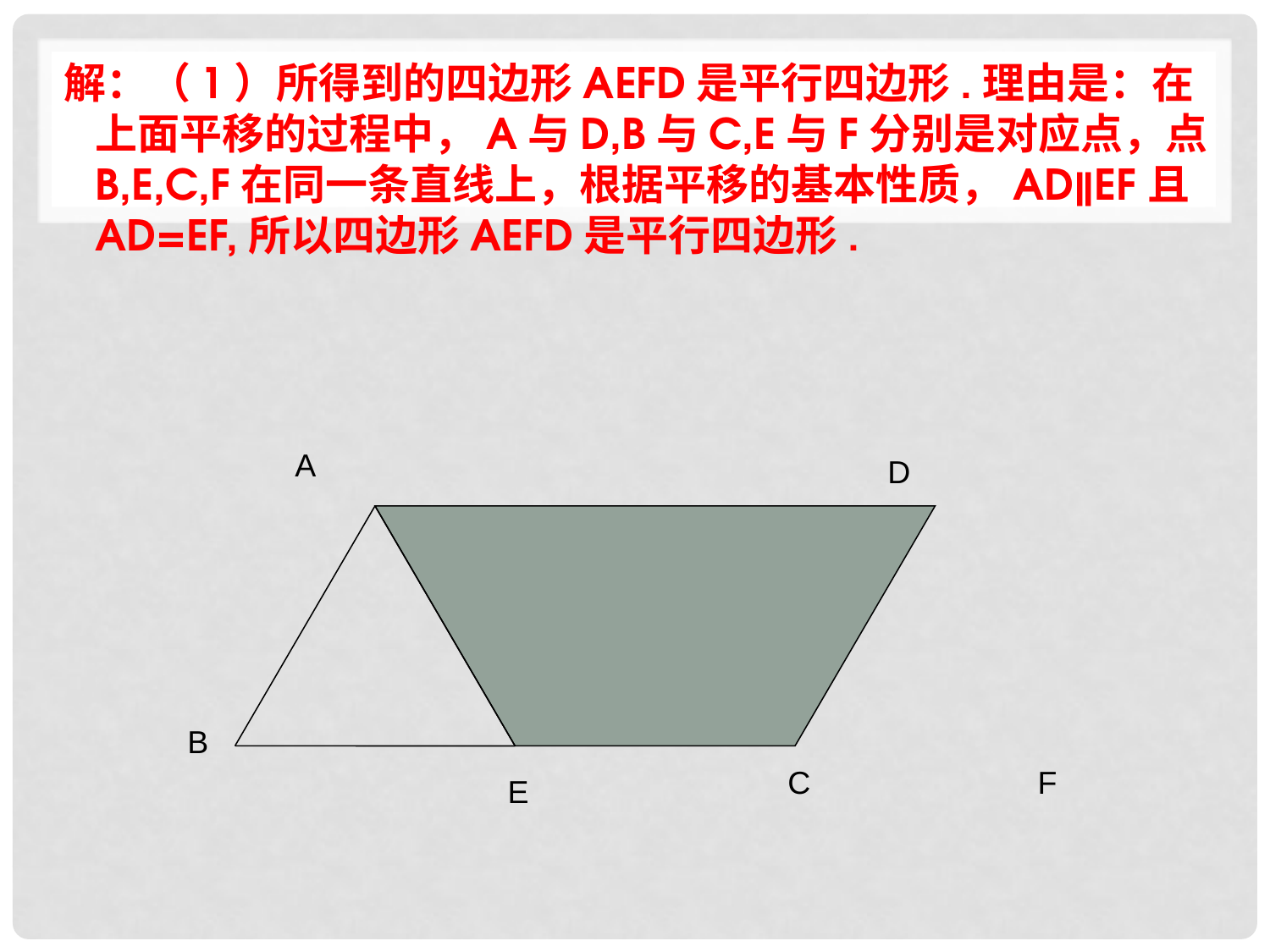

解：（1）所得到的四边形AEFD是平行四边形.理由是：在上面平移的过程中，A与D,B与C,E与F分别是对应点，点B,E,C,F在同一条直线上，根据平移的基本性质，AD∥EF且AD=EF,所以四边形AEFD是平行四边形.
A
D

B
C
F
E